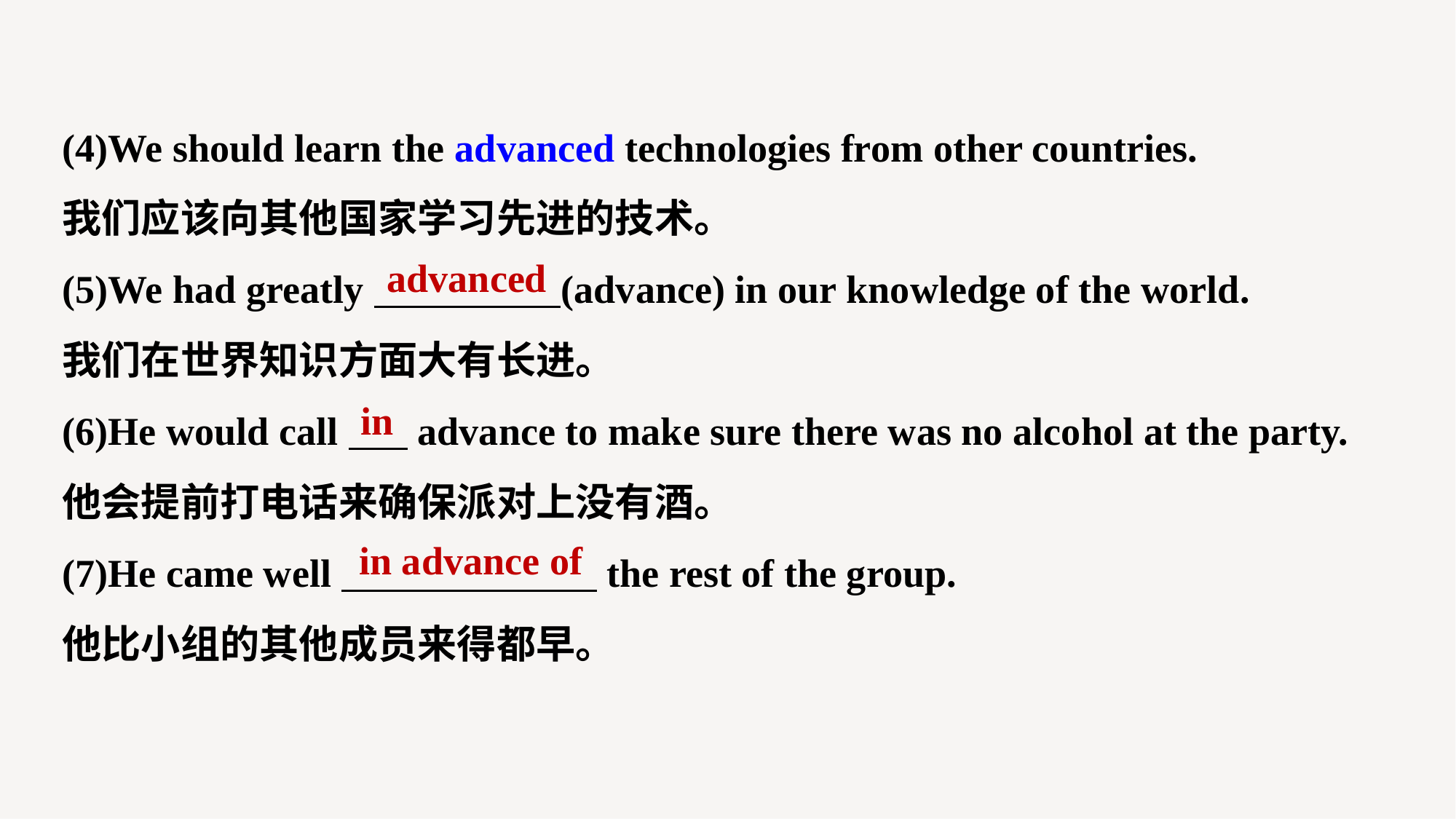

(4)We should learn the advanced technologies from other countries.
我们应该向其他国家学习先进的技术。
(5)We had greatly                    (advance) in our knowledge of the world.
我们在世界知识方面大有长进。
(6)He would call        advance to make sure there was no alcohol at the party.
他会提前打电话来确保派对上没有酒。
(7)He came well                            the rest of the group.
他比小组的其他成员来得都早。
advanced
in
in advance of